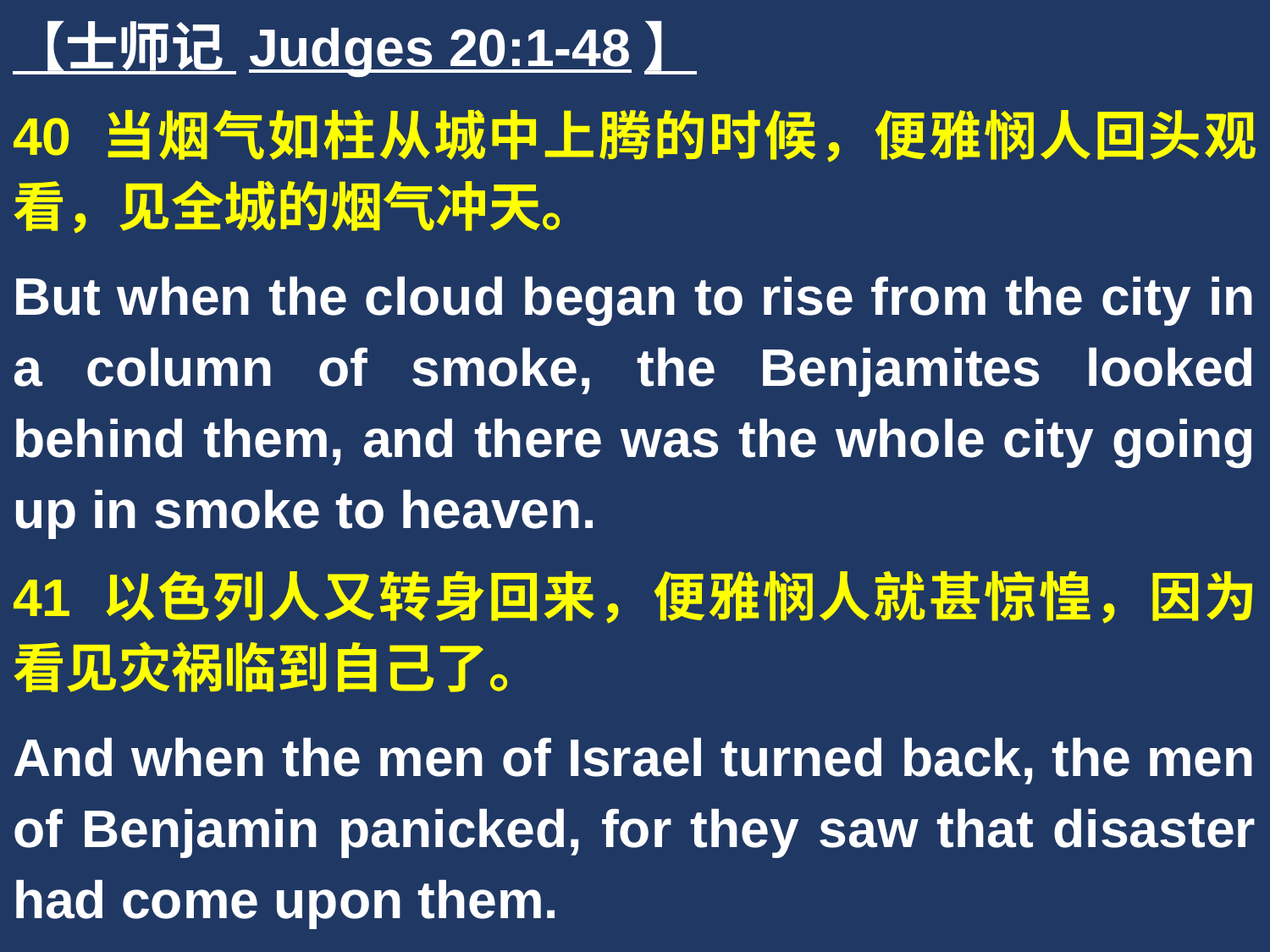

【士师记 Judges 20:1-48】
40 当烟气如柱从城中上腾的时候，便雅悯人回头观看，见全城的烟气冲天。
But when the cloud began to rise from the city in a column of smoke, the Benjamites looked behind them, and there was the whole city going up in smoke to heaven.
41 以色列人又转身回来，便雅悯人就甚惊惶，因为看见灾祸临到自己了。
And when the men of Israel turned back, the men of Benjamin panicked, for they saw that disaster had come upon them.